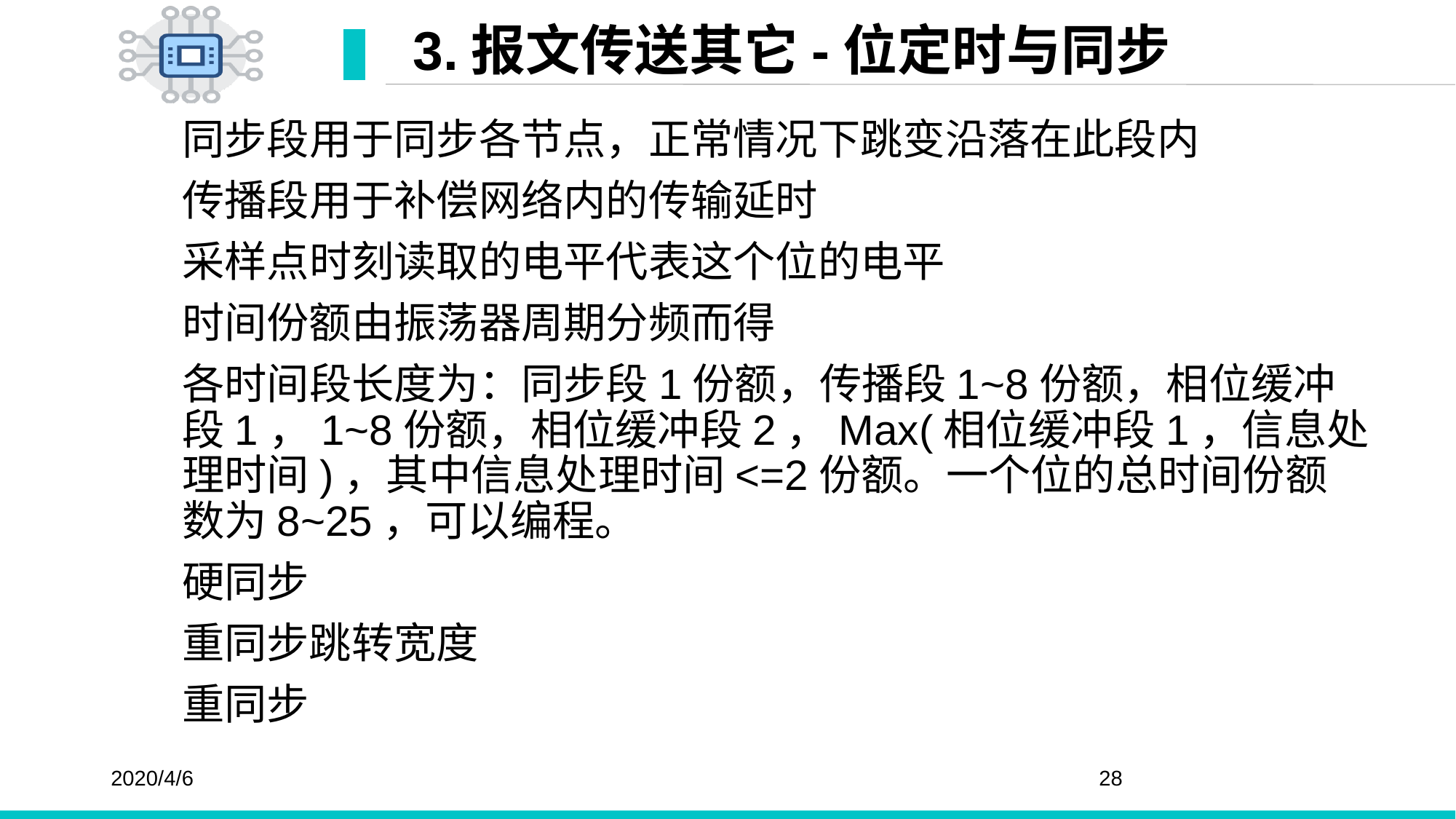

# 3.报文传送其它-位定时与同步
同步段用于同步各节点，正常情况下跳变沿落在此段内
传播段用于补偿网络内的传输延时
采样点时刻读取的电平代表这个位的电平
时间份额由振荡器周期分频而得
各时间段长度为：同步段1份额，传播段1~8份额，相位缓冲段1，1~8份额，相位缓冲段2，Max(相位缓冲段1，信息处理时间)，其中信息处理时间<=2份额。一个位的总时间份额数为8~25，可以编程。
硬同步
重同步跳转宽度
重同步
2020/4/6
28